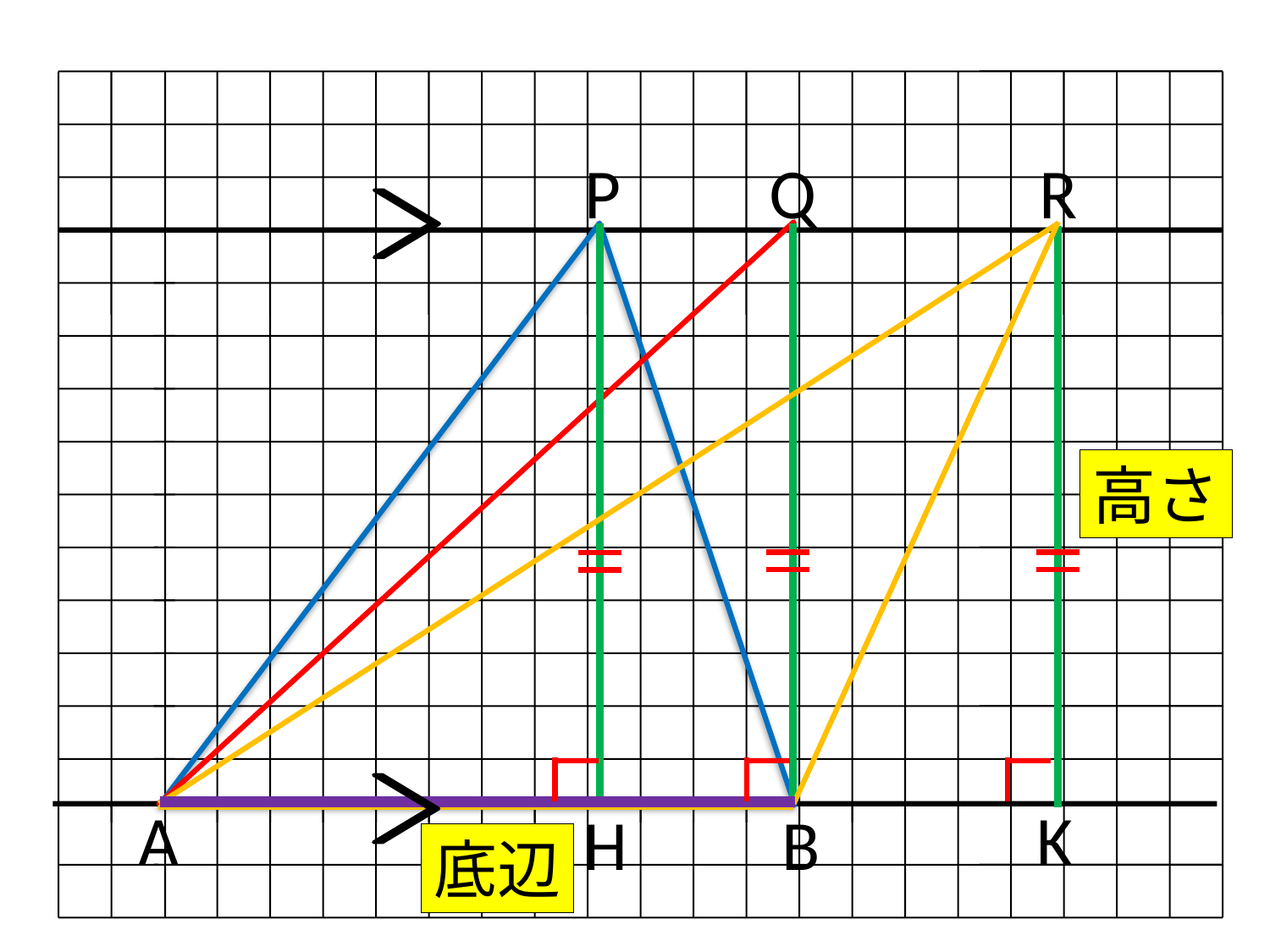

P
Q
R

高さ

A
K
H
B

底辺